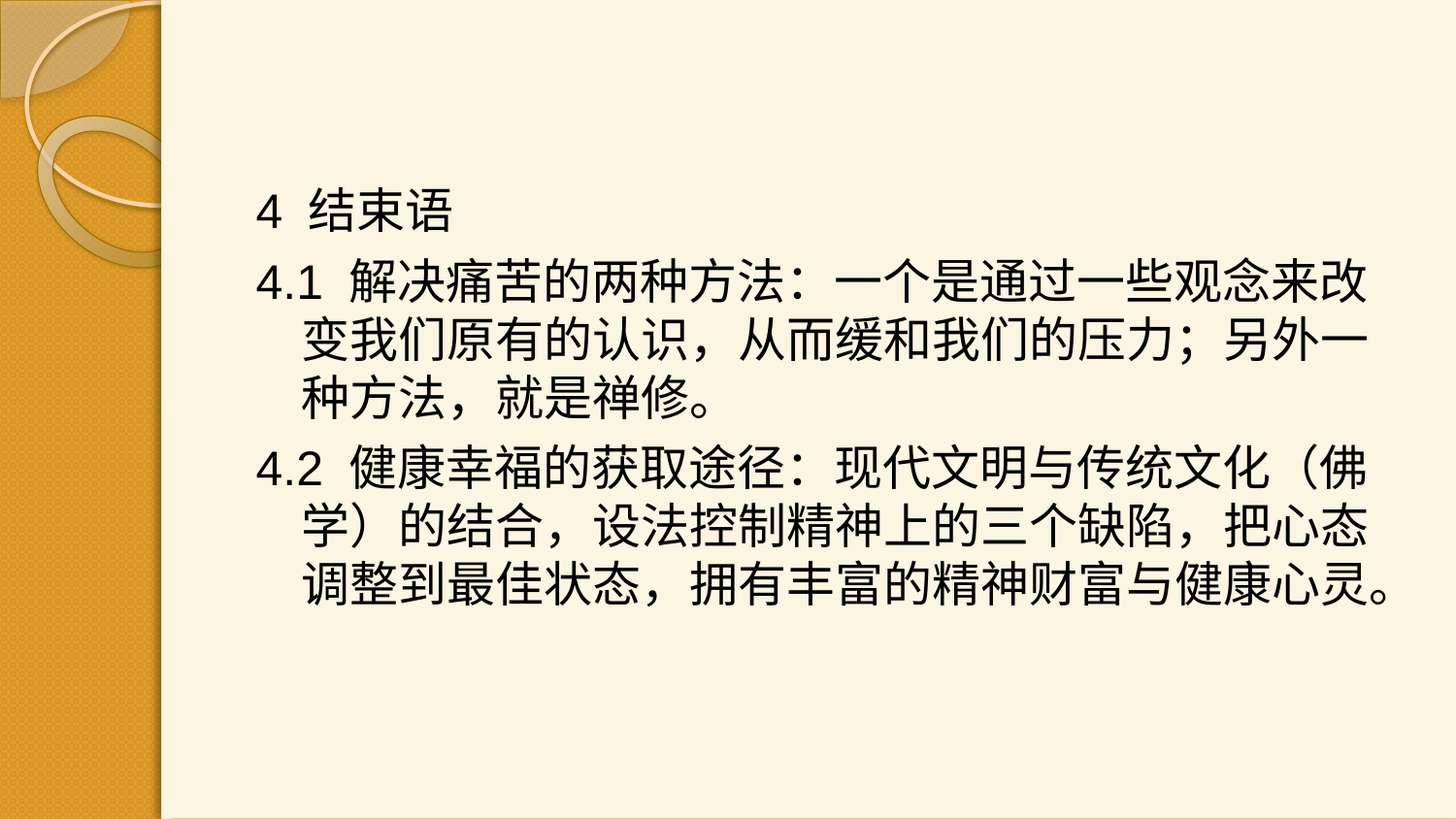

#
4 结束语
4.1 解决痛苦的两种方法：一个是通过一些观念来改变我们原有的认识，从而缓和我们的压力；另外一种方法，就是禅修。
4.2 健康幸福的获取途径：现代文明与传统文化（佛学）的结合，设法控制精神上的三个缺陷，把心态调整到最佳状态，拥有丰富的精神财富与健康心灵。